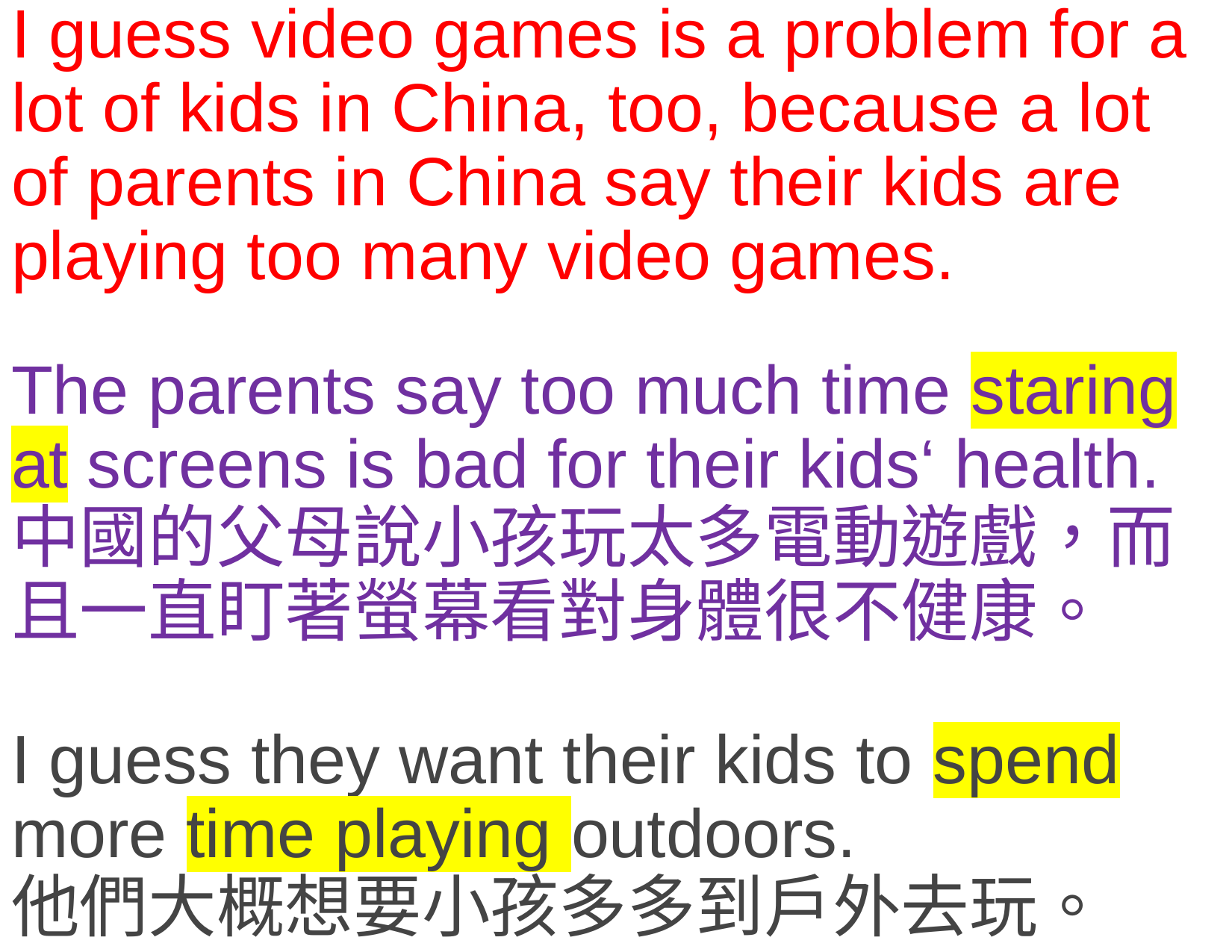

# I guess video games is a problem for a lot of kids in China, too, because a lot of parents in China say their kids are playing too many video games. The parents say too much time staring at screens is bad for their kids‘ health. 中國的父母說小孩玩太多電動遊戲，而且一直盯著螢幕看對身體很不健康。 I guess they want their kids to spend more time playing outdoors. 他們大概想要小孩多多到戶外去玩。